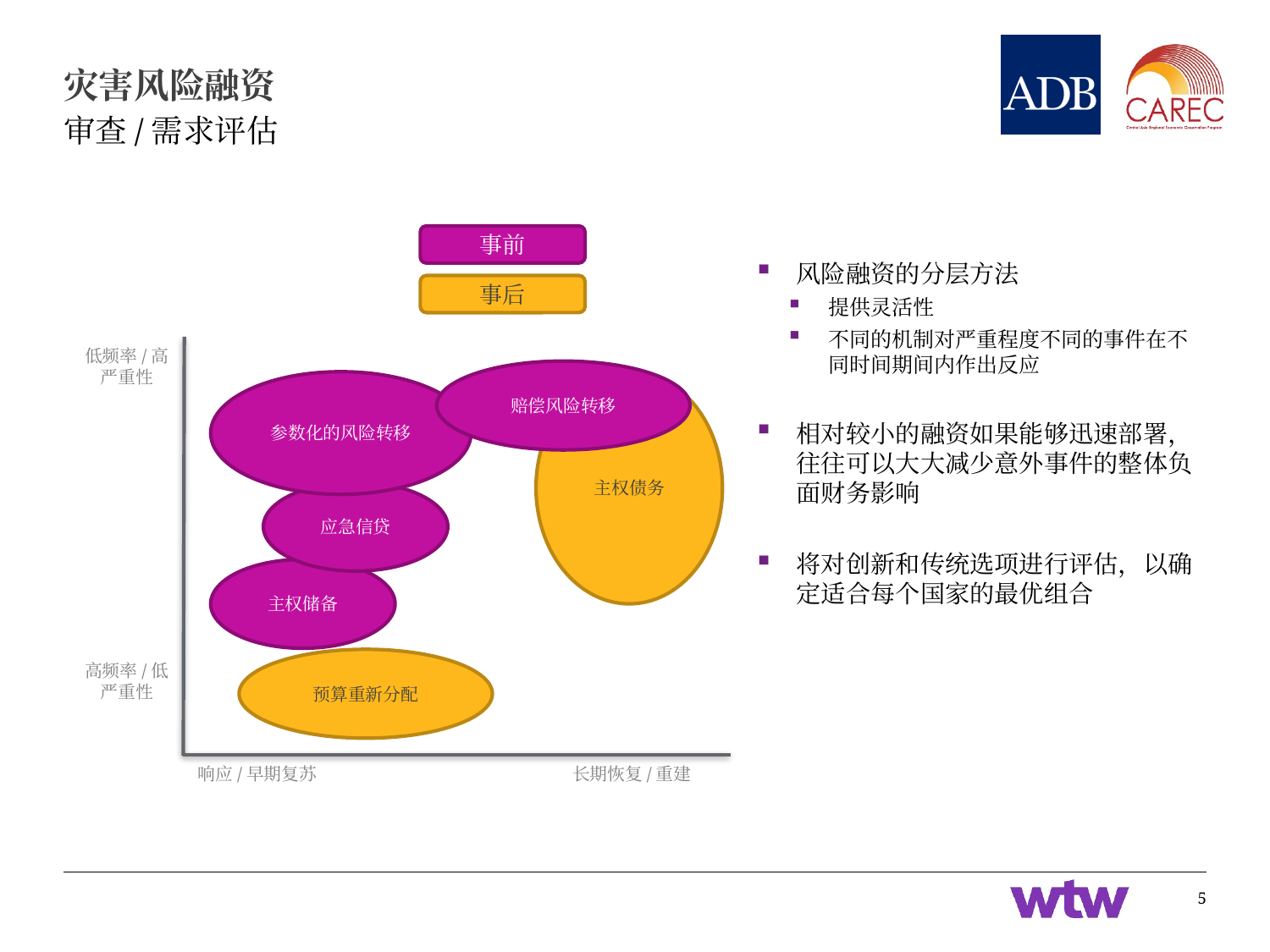

# 灾害风险融资
审查/需求评估
事前
事后
风险融资的分层方法
提供灵活性
不同的机制对严重程度不同的事件在不同时间期间内作出反应

相对较小的融资如果能够迅速部署，往往可以大大减少意外事件的整体负面财务影响

将对创新和传统选项进行评估，以确定适合每个国家的最优组合

低频率/高严重性
参数化的风险转移
主权债务
应急信贷
主权储备
预算重新分配
高频率/低严重性
响应/早期复苏
长期恢复/重建
赔偿风险转移
5